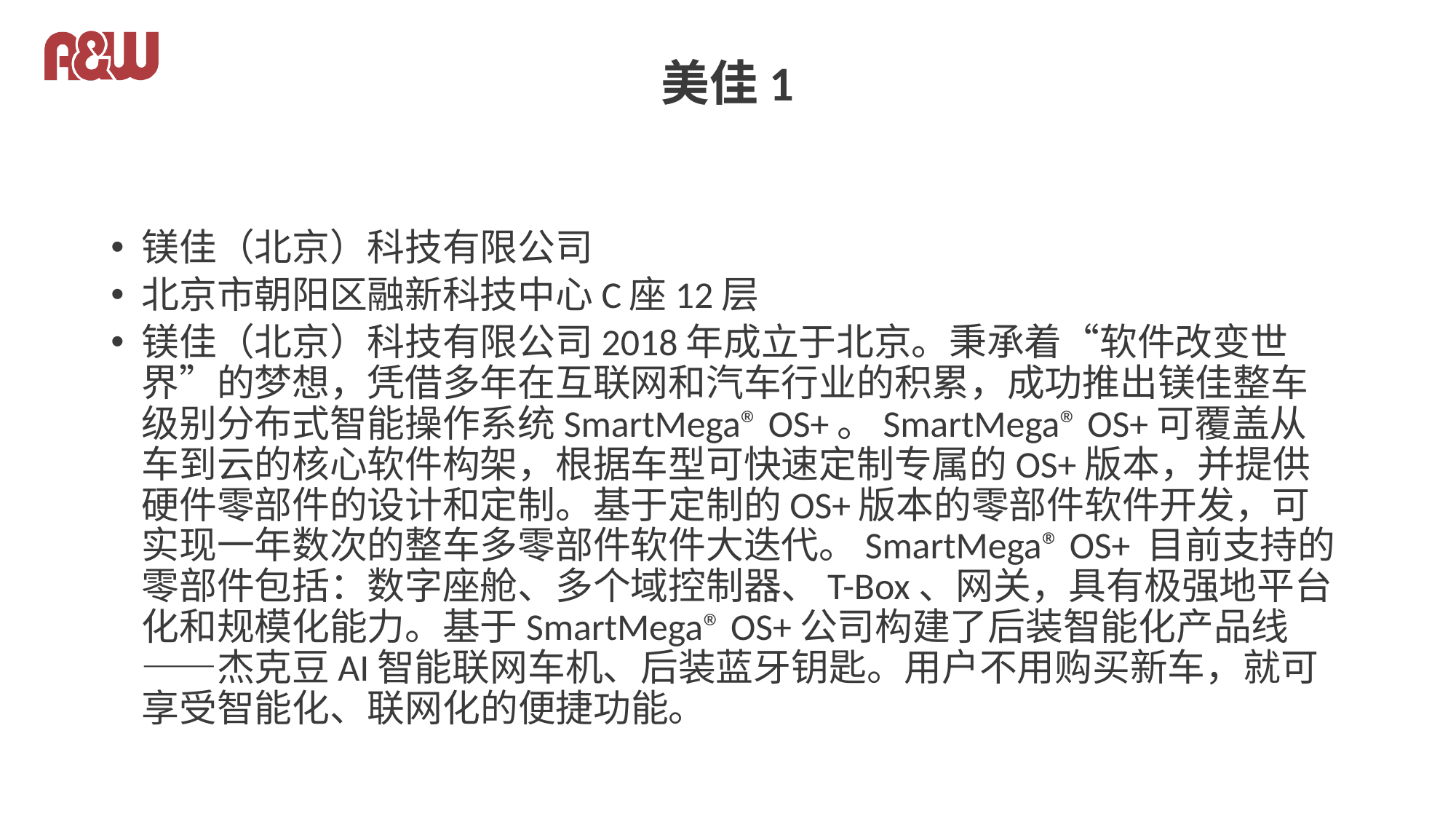

# 美佳1

镁佳（北京）科技有限公司
北京市朝阳区融新科技中心C座12层
镁佳（北京）科技有限公司2018年成立于北京。秉承着“软件改变世界”的梦想，凭借多年在互联网和汽车行业的积累，成功推出镁佳整车级别分布式智能操作系统SmartMega® OS+。SmartMega® OS+可覆盖从车到云的核心软件构架，根据车型可快速定制专属的OS+版本，并提供硬件零部件的设计和定制。基于定制的OS+版本的零部件软件开发，可实现一年数次的整车多零部件软件大迭代。SmartMega® OS+ 目前支持的零部件包括：数字座舱、多个域控制器、T-Box、网关，具有极强地平台化和规模化能力。基于SmartMega® OS+公司构建了后装智能化产品线——杰克豆AI智能联网车机、后装蓝牙钥匙。用户不用购买新车，就可享受智能化、联网化的便捷功能。